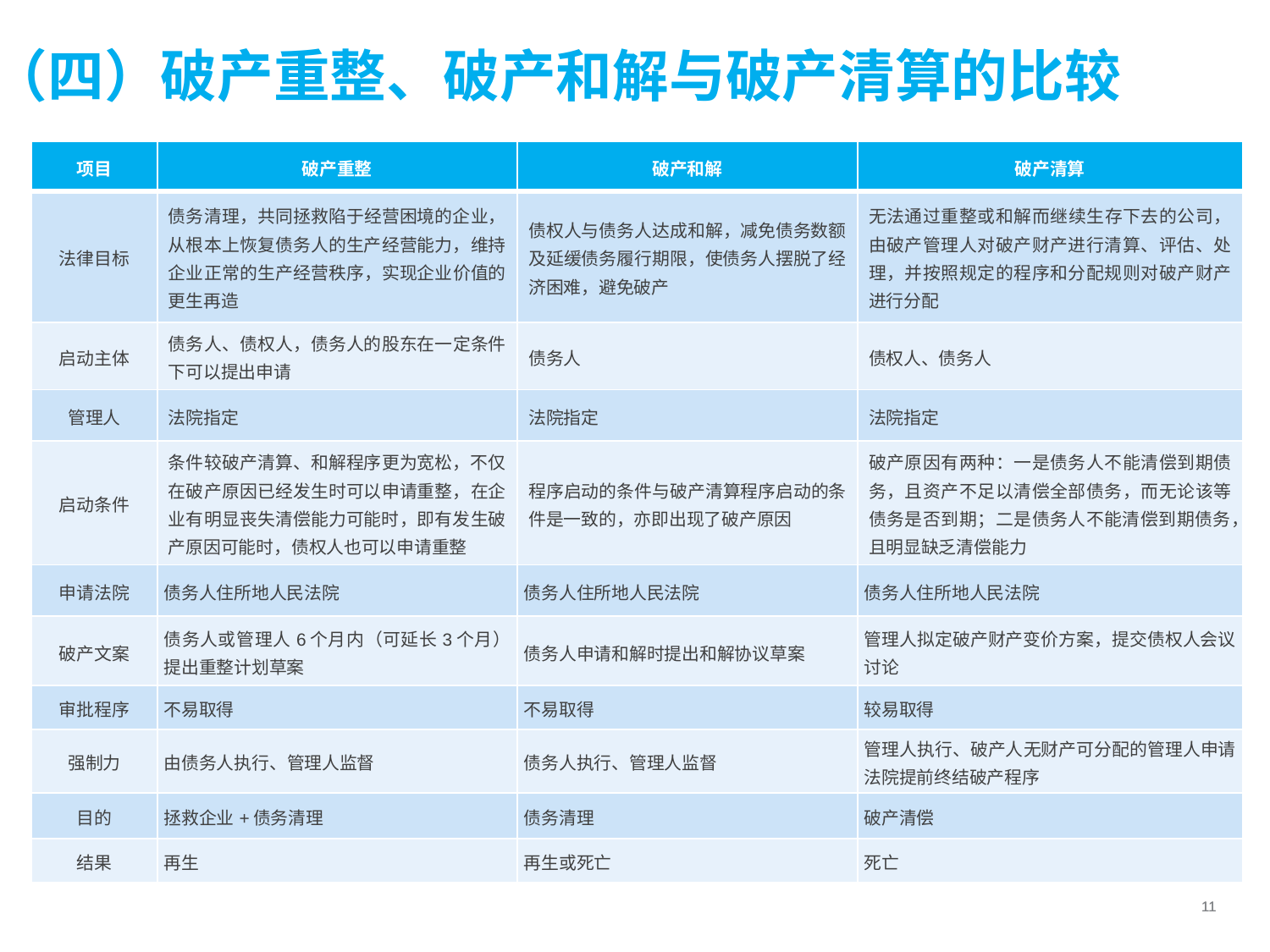

（四）破产重整、破产和解与破产清算的比较
| 项目 | 破产重整 | 破产和解 | 破产清算 |
| --- | --- | --- | --- |
| 法律目标 | 债务清理，共同拯救陷于经营困境的企业，从根本上恢复债务人的生产经营能力，维持企业正常的生产经营秩序，实现企业价值的更生再造 | 债权人与债务人达成和解，减免债务数额及延缓债务履行期限，使债务人摆脱了经济困难，避免破产 | 无法通过重整或和解而继续生存下去的公司，由破产管理人对破产财产进行清算、评估、处理，并按照规定的程序和分配规则对破产财产进行分配 |
| 启动主体 | 债务人、债权人，债务人的股东在一定条件下可以提出申请 | 债务人 | 债权人、债务人 |
| 管理人 | 法院指定 | 法院指定 | 法院指定 |
| 启动条件 | 条件较破产清算、和解程序更为宽松，不仅在破产原因已经发生时可以申请重整，在企业有明显丧失清偿能力可能时，即有发生破产原因可能时，债权人也可以申请重整 | 程序启动的条件与破产清算程序启动的条件是一致的，亦即出现了破产原因 | 破产原因有两种：一是债务人不能清偿到期债务，且资产不足以清偿全部债务，而无论该等债务是否到期；二是债务人不能清偿到期债务，且明显缺乏清偿能力 |
| 申请法院 | 债务人住所地人民法院 | 债务人住所地人民法院 | 债务人住所地人民法院 |
| 破产文案 | 债务人或管理人6个月内（可延长3个月）提出重整计划草案 | 债务人申请和解时提出和解协议草案 | 管理人拟定破产财产变价方案，提交债权人会议讨论 |
| 审批程序 | 不易取得 | 不易取得 | 较易取得 |
| 强制力 | 由债务人执行、管理人监督 | 债务人执行、管理人监督 | 管理人执行、破产人无财产可分配的管理人申请法院提前终结破产程序 |
| 目的 | 拯救企业+债务清理 | 债务清理 | 破产清偿 |
| 结果 | 再生 | 再生或死亡 | 死亡 |
11
11